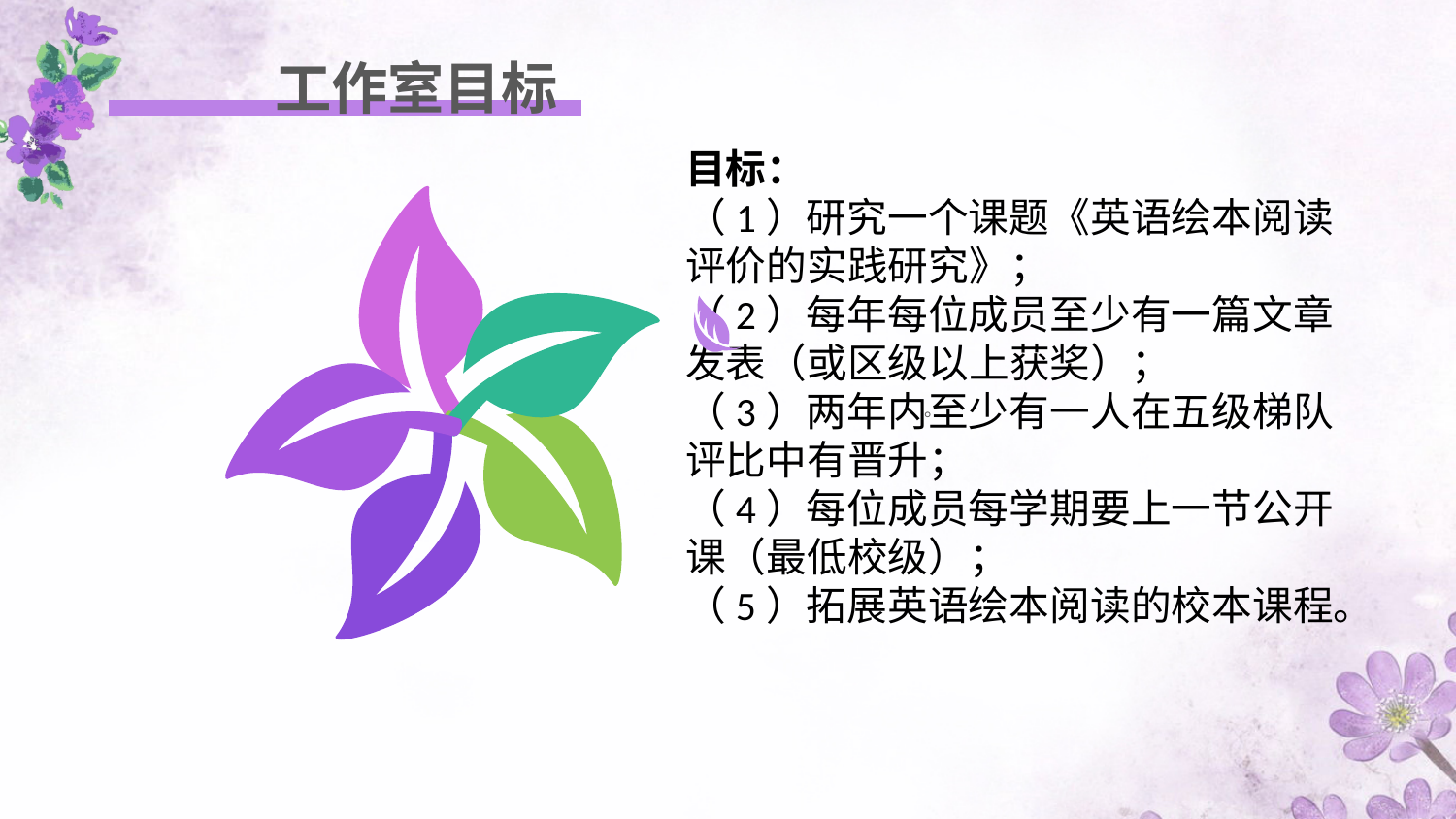

工作室目标
目标：
（1）研究一个课题《英语绘本阅读评价的实践研究》；
（2）每年每位成员至少有一篇文章发表（或区级以上获奖）；
（3）两年内至少有一人在五级梯队评比中有晋升；
（4）每位成员每学期要上一节公开课（最低校级）；
（5）拓展英语绘本阅读的校本课程。

。